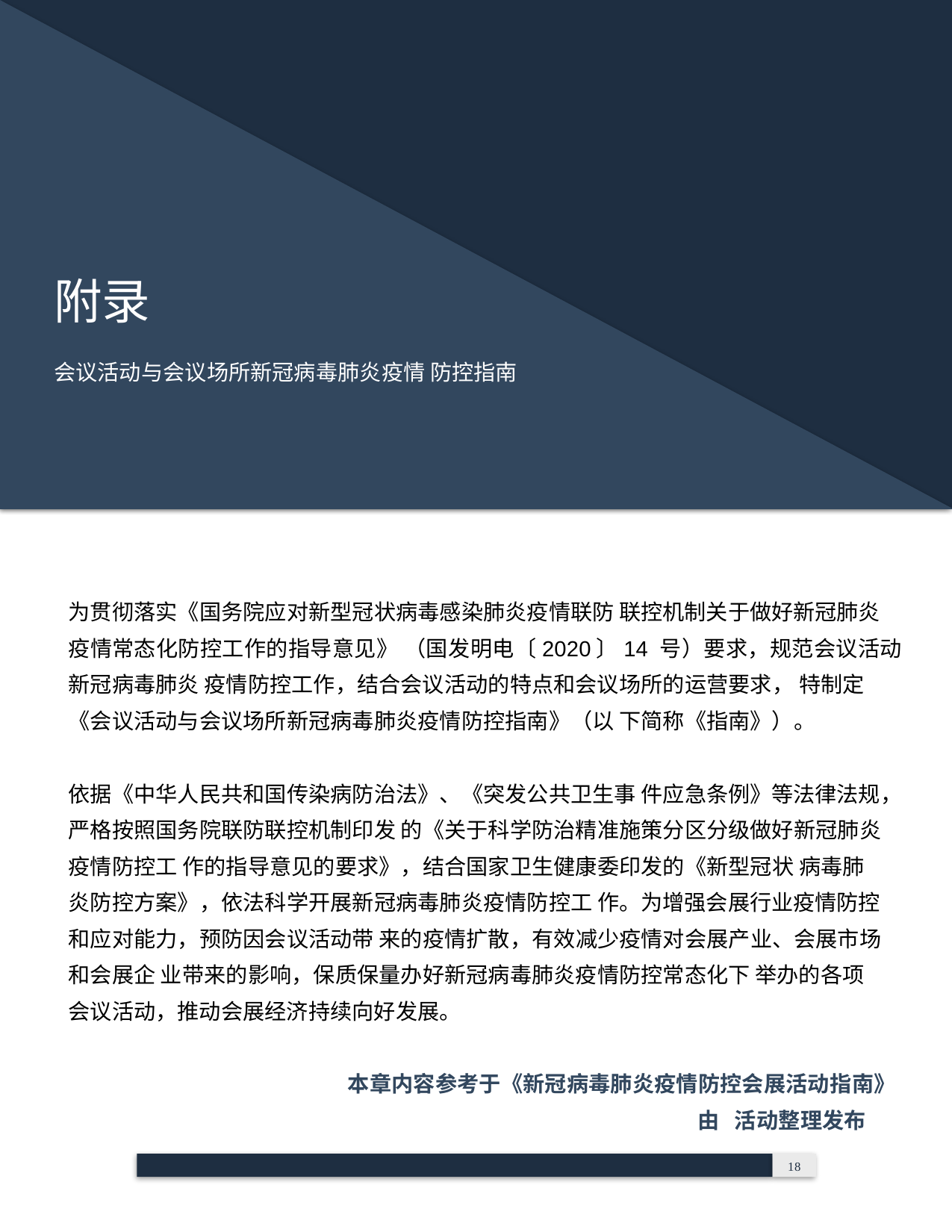

附录

会议活动与会议场所新冠病毒肺炎疫情 防控指南

为贯彻落实《国务院应对新型冠状病毒感染肺炎疫情联防 联控机制关于做好新冠肺炎
疫情常态化防控工作的指导意见》 （国发明电〔2020〕14 号）要求，规范会议活动
新冠病毒肺炎 疫情防控工作，结合会议活动的特点和会议场所的运营要求， 特制定
《会议活动与会议场所新冠病毒肺炎疫情防控指南》（以 下简称《指南》）。

依据《中华人民共和国传染病防治法》、《突发公共卫生事 件应急条例》等法律法规，严格按照国务院联防联控机制印发 的《关于科学防治精准施策分区分级做好新冠肺炎
疫情防控工 作的指导意见的要求》，结合国家卫生健康委印发的《新型冠状 病毒肺
炎防控方案》，依法科学开展新冠病毒肺炎疫情防控工 作。为增强会展行业疫情防控
和应对能力，预防因会议活动带 来的疫情扩散，有效减少疫情对会展产业、会展市场
和会展企 业带来的影响，保质保量办好新冠病毒肺炎疫情防控常态化下 举办的各项
会议活动，推动会展经济持续向好发展。

本章内容参考于《新冠病毒肺炎疫情防控会展活动指南》

由   活动整理发布

   	18